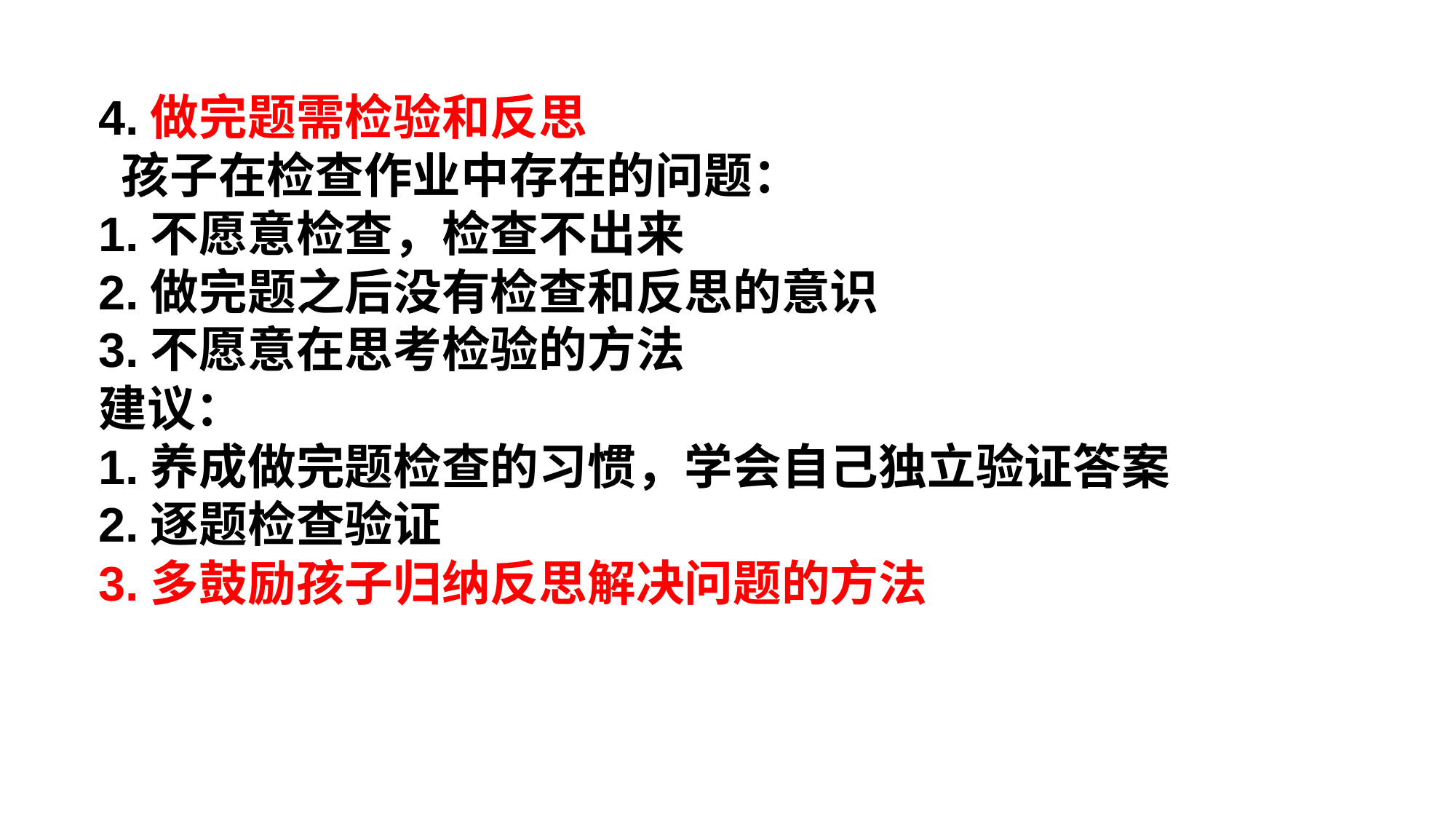

4.做完题需检验和反思
 孩子在检查作业中存在的问题：
1.不愿意检查，检查不出来
2.做完题之后没有检查和反思的意识
3.不愿意在思考检验的方法
建议：
1.养成做完题检查的习惯，学会自己独立验证答案
2.逐题检查验证
3.多鼓励孩子归纳反思解决问题的方法